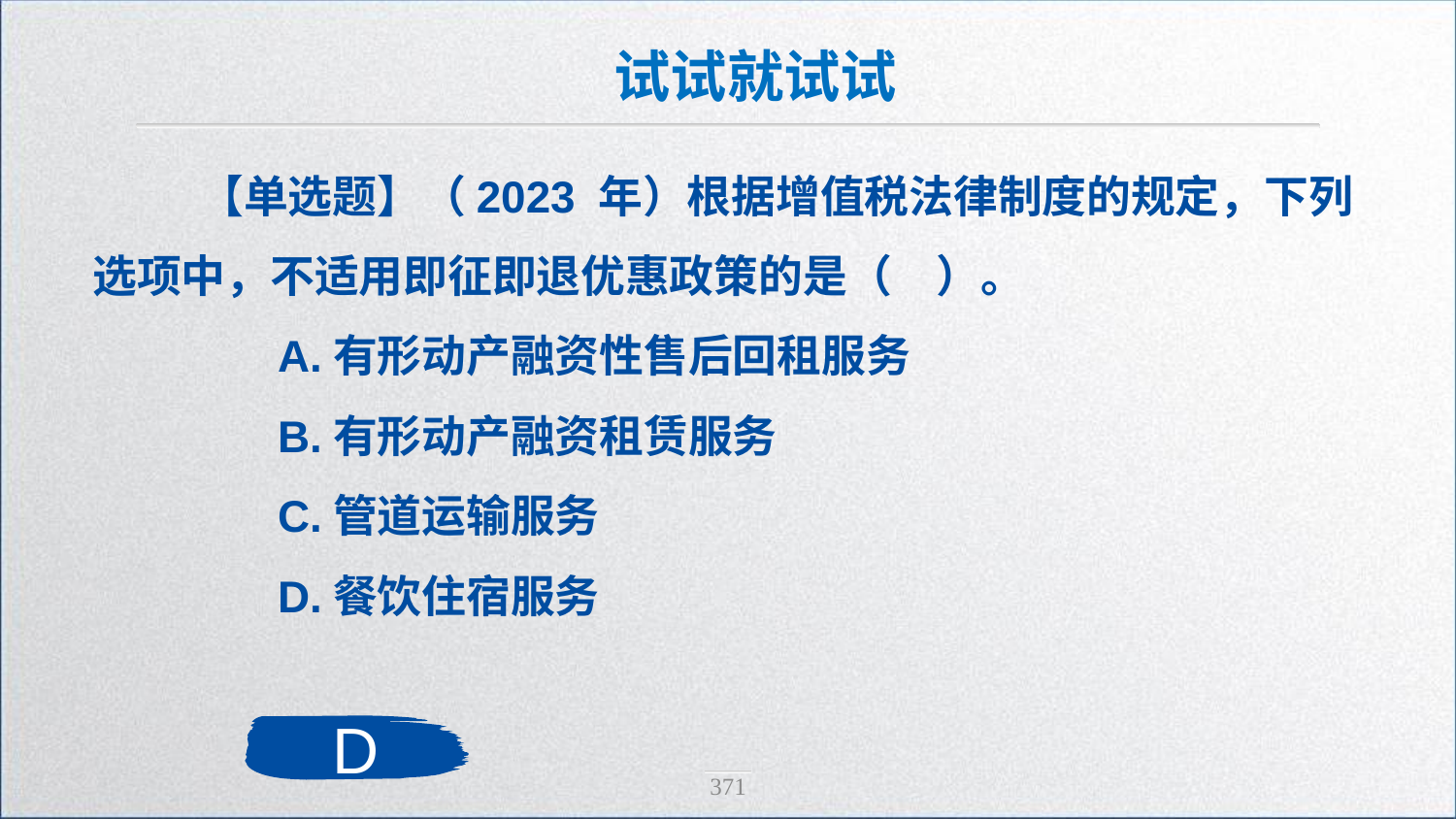

试试就试试
 【单选题】（2023 年）根据增值税法律制度的规定，下列选项中，不适用即征即退优惠政策的是（　）。
　　A.有形动产融资性售后回租服务
　　B.有形动产融资租赁服务
　　C.管道运输服务
　　D.餐饮住宿服务

D
371